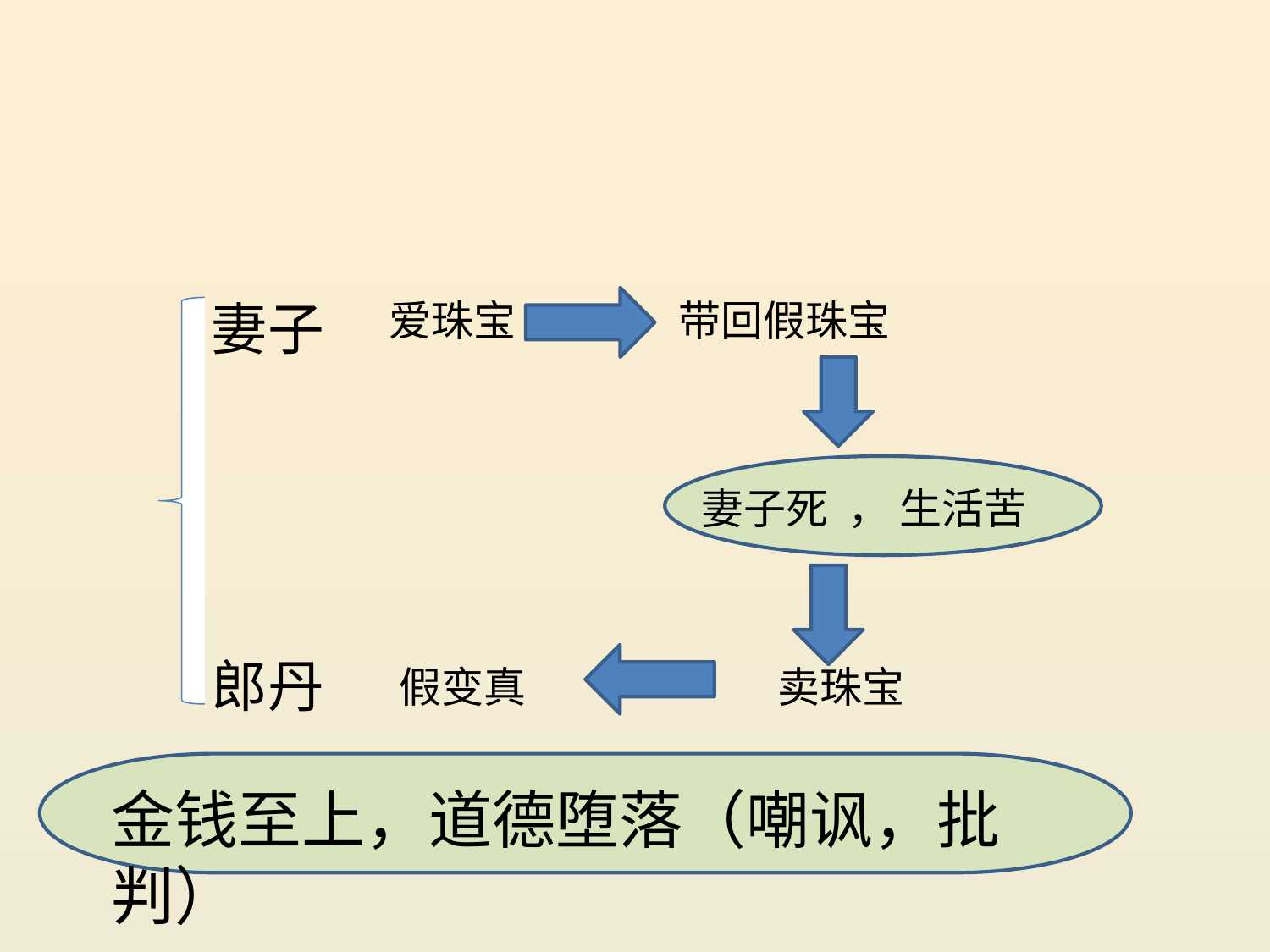

#

妻子
 爱珠宝

带回假珠宝

妻子死  ， 生活苦

郎丹

假变真
卖珠宝

金钱至上，道德堕落（嘲讽，批判）